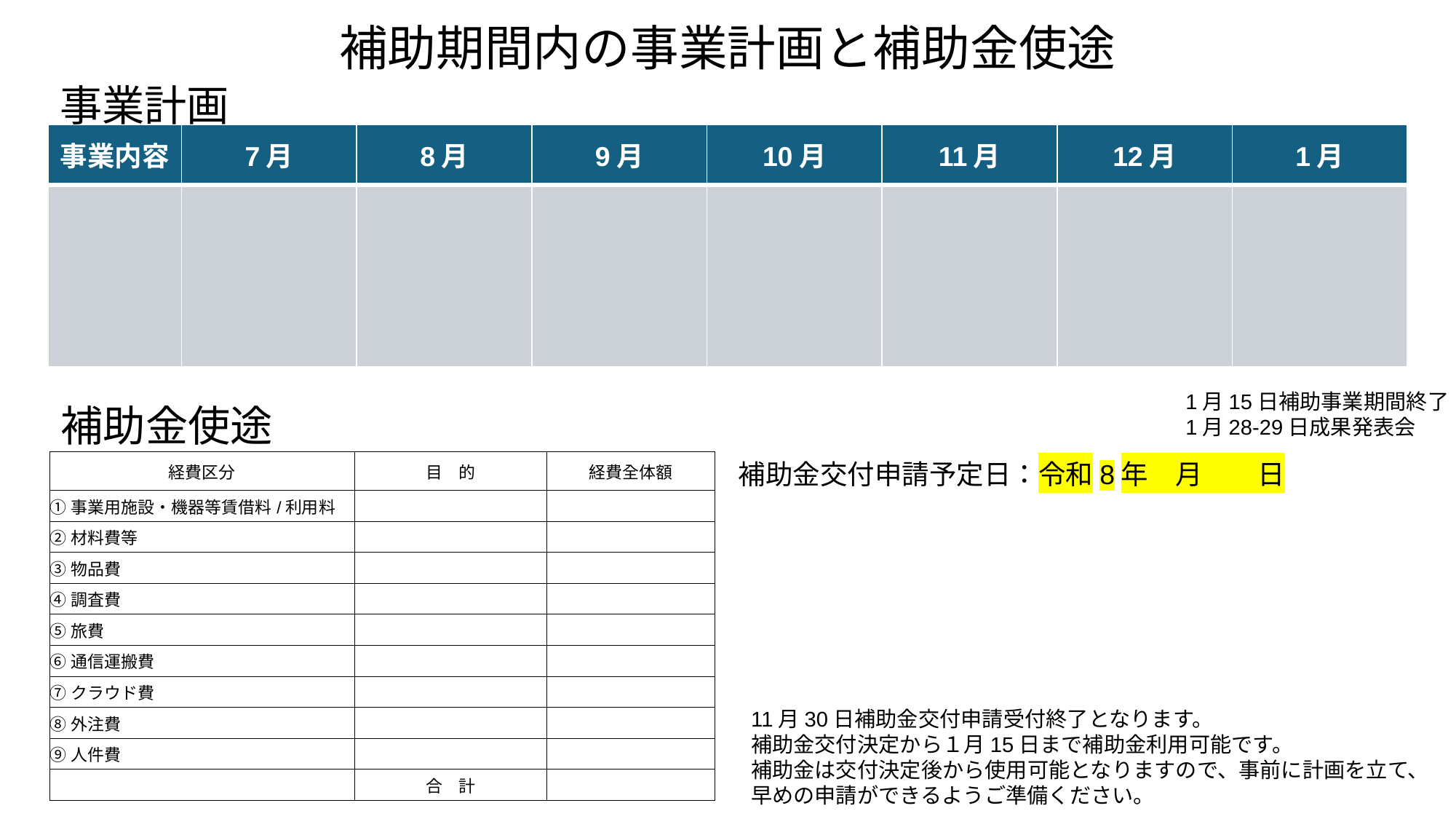

補助期間内の事業計画と補助金使途
事業計画
| 事業内容 | 7月 | 8月 | 9月 | 10月 | 11月 | 12月 | 1月 |
| --- | --- | --- | --- | --- | --- | --- | --- |
|  |  |  |  |  |  |  |  |
1月15日補助事業期間終了
1月28-29日成果発表会
補助金使途
| 経費区分 | 目　的 | 経費全体額 |
| --- | --- | --- |
| ①事業用施設・機器等賃借料/利用料 |  |  |
| ②材料費等 |  |  |
| ③物品費 |  |  |
| ④調査費 |  |  |
| ⑤旅費 |  |  |
| ⑥通信運搬費 |  |  |
| ⑦クラウド費 |  |  |
| ⑧外注費 |  |  |
| ⑨人件費 |  |  |
|  | 合　計 |  |
補助金交付申請予定日：令和8年　月　　日
11月30日補助金交付申請受付終了となります。
補助金交付決定から１月15日まで補助金利用可能です。
補助金は交付決定後から使用可能となりますので、事前に計画を立て、早めの申請ができるようご準備ください。